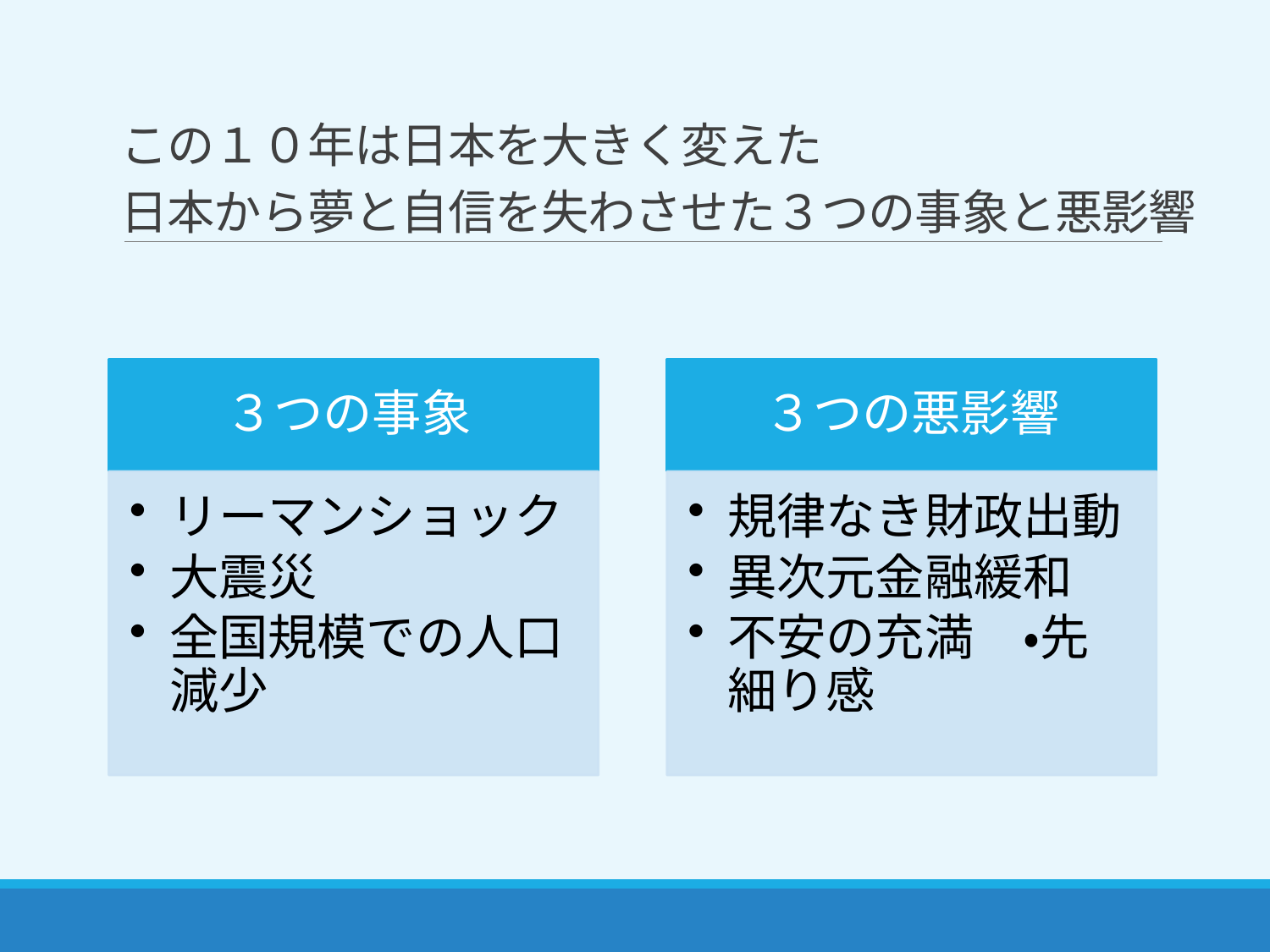

# この１０年は日本を大きく変えた 日本から夢と自信を失わさせた３つの事象と悪影響
３つの事象
リーマンショック
大震災
全国規模での人口減少
３つの悪影響
規律なき財政出動
異次元金融緩和
不安の充満　・先細り感